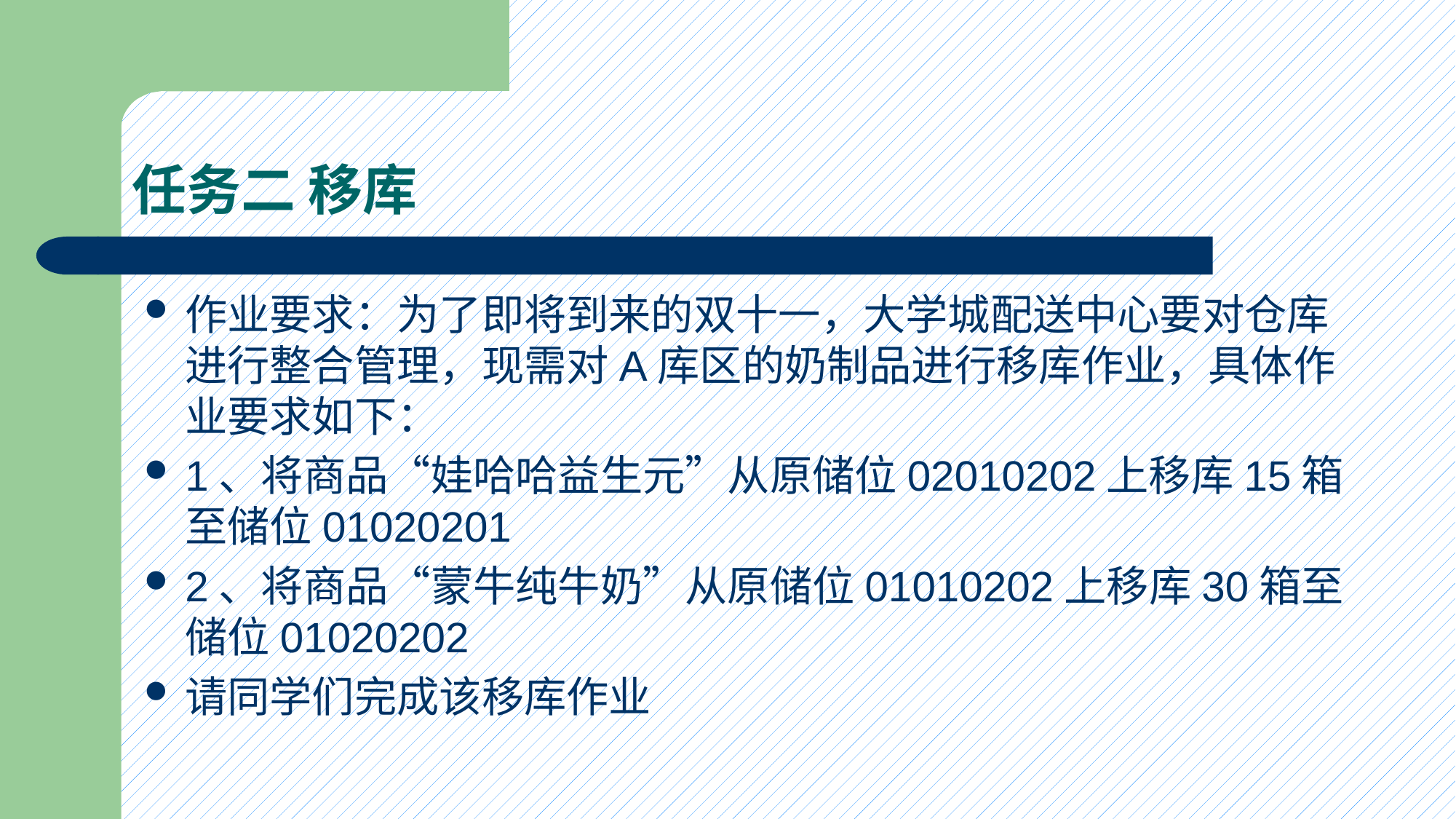

# 任务二 移库
作业要求：为了即将到来的双十一，大学城配送中心要对仓库进行整合管理，现需对A库区的奶制品进行移库作业，具体作业要求如下：
1、将商品“娃哈哈益生元”从原储位02010202上移库15箱至储位01020201
2、将商品“蒙牛纯牛奶”从原储位01010202上移库30箱至储位01020202
请同学们完成该移库作业